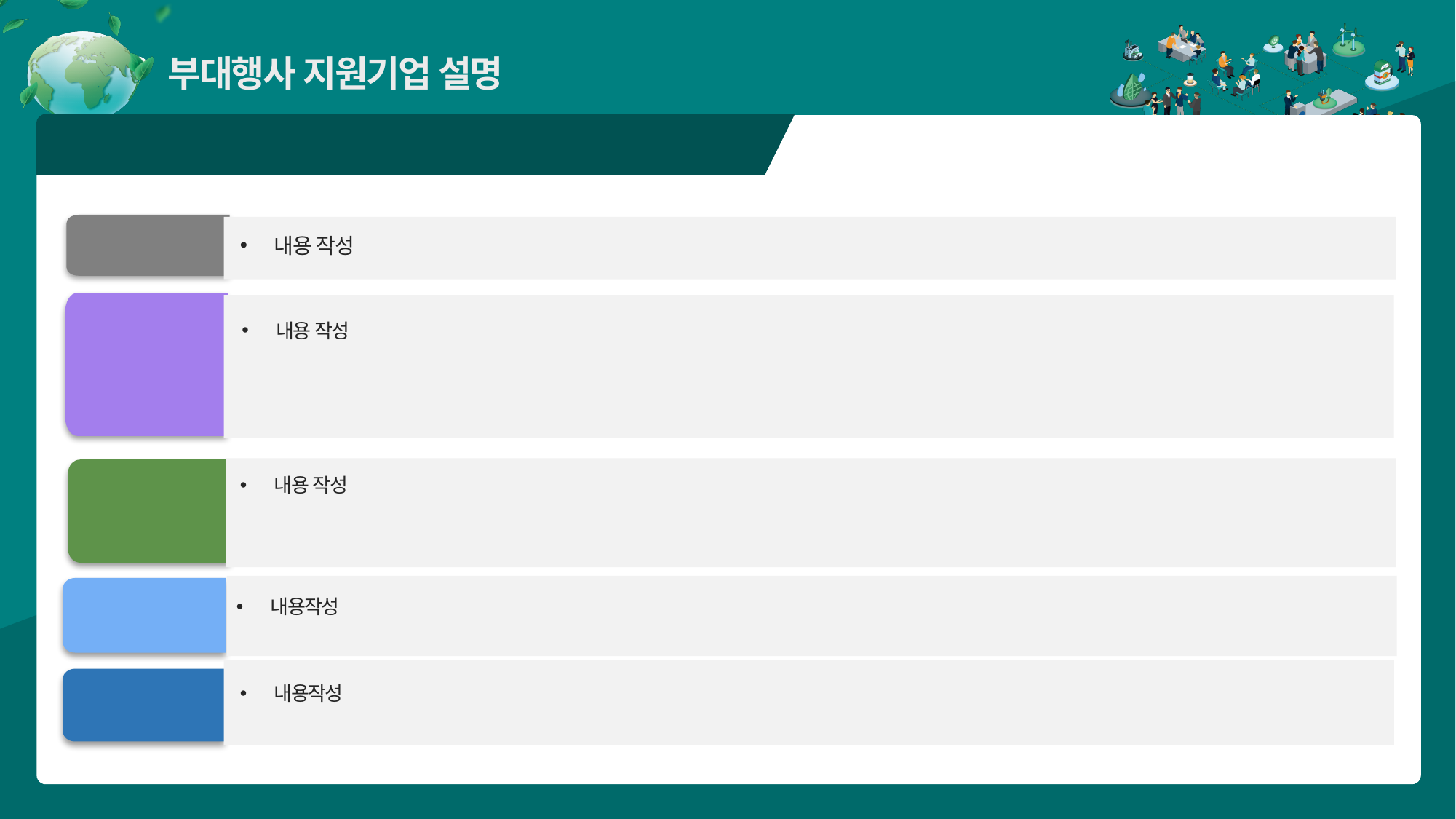

부대행사 지원기업 설명

00. 기관명

내용 작성
신청 주제

내용 작성
주요내용

내용 작성
중요성 및 차별성

내용작성
기대효과

내용작성
홍보계획